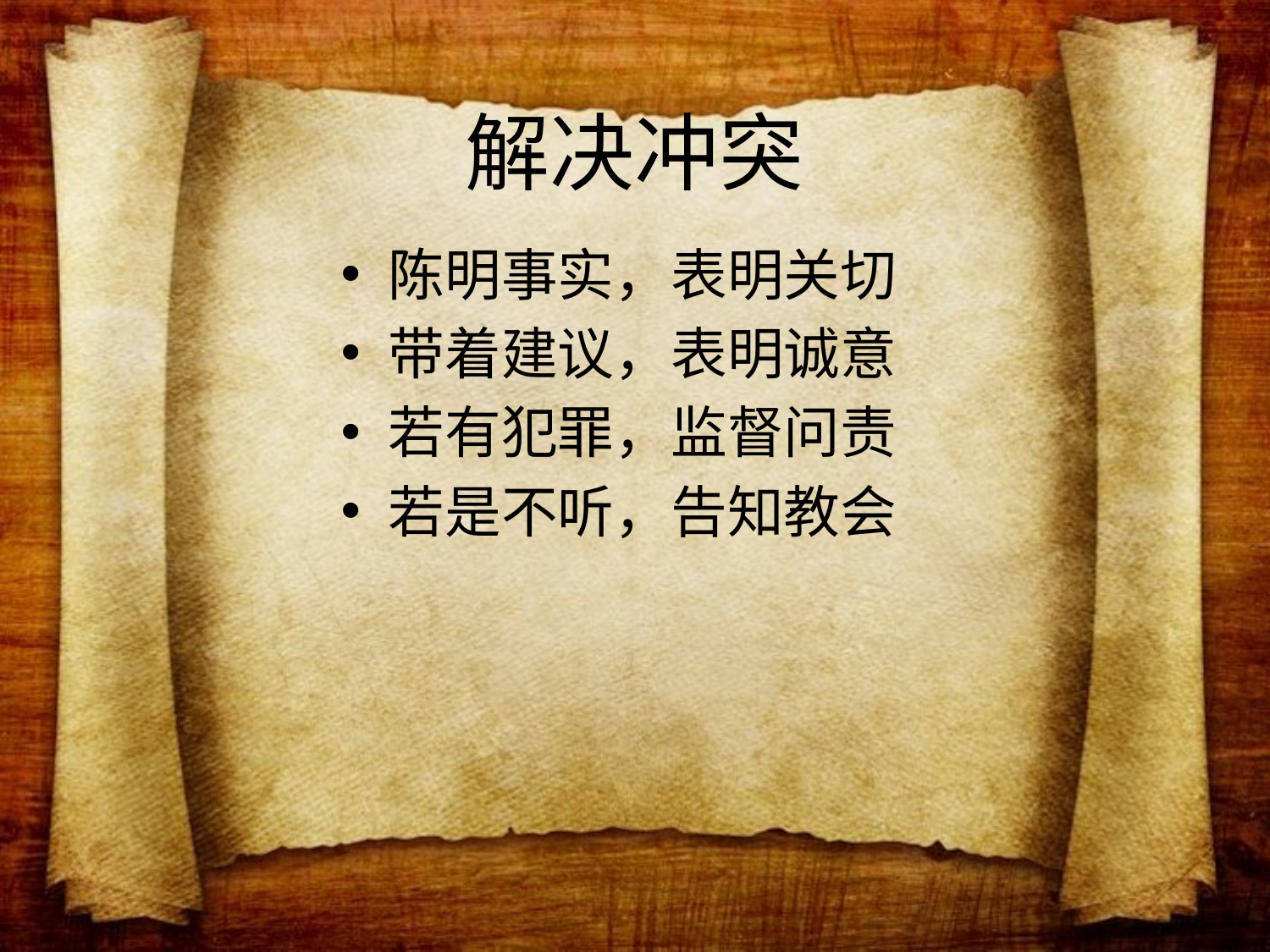

# 解决冲突
陈明事实，表明关切
带着建议，表明诚意
若有犯罪，监督问责
若是不听，告知教会